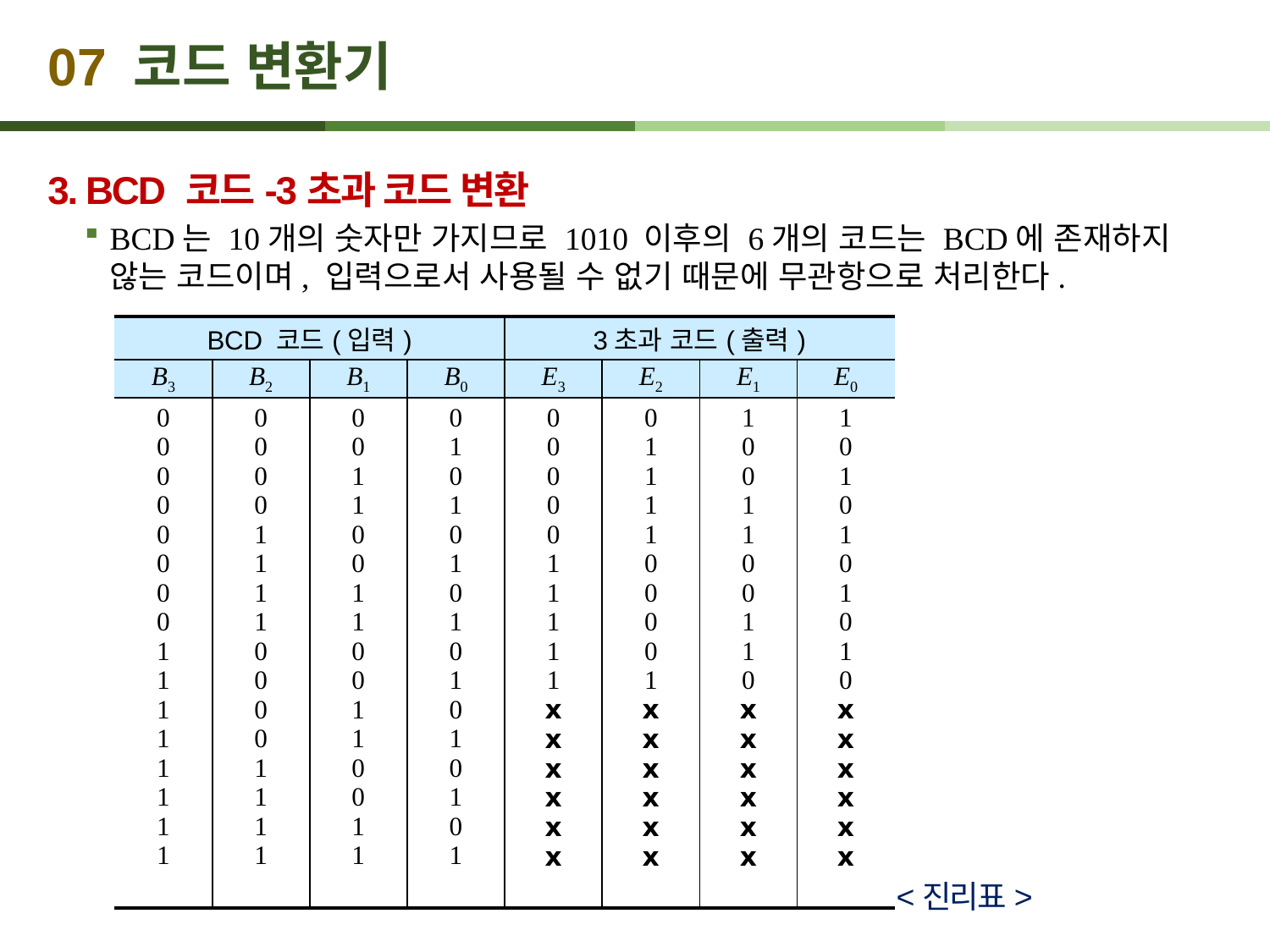

# 07 코드 변환기
3. BCD 코드-3초과 코드 변환
BCD는 10개의 숫자만 가지므로 1010 이후의 6개의 코드는 BCD에 존재하지 않는 코드이며, 입력으로서 사용될 수 없기 때문에 무관항으로 처리한다.

| BCD 코드(입력) |  |  |  | 3초과 코드(출력) |  |  |  |
| --- | --- | --- | --- | --- | --- | --- | --- |
| B3 | B2 | B1 | B0 | E3 | E2 | E1 | E0 |
| 0 0 0 0 0 0 0 0 1 1 1 1 1 1 1 1 | 0 0 0 0 1 1 1 1 0 0 0 0 1 1 1 1 | 0 0 1 1 0 0 1 1 0 0 1 1 0 0 1 1 | 0 1 0 1 0 1 0 1 0 1 0 1 0 1 0 1 | 0 0 0 0 0 1 1 1 1 1 ⅹ ⅹ ⅹ ⅹ ⅹ ⅹ | 0 1 1 1 1 0 0 0 0 1 ⅹ ⅹ ⅹ ⅹ ⅹ ⅹ | 1 0 0 1 1 0 0 1 1 0 ⅹ ⅹ ⅹ ⅹ ⅹ ⅹ | 1 0 1 0 1 0 1 0 1 0 ⅹ ⅹ ⅹ ⅹ ⅹ ⅹ |
<진리표>